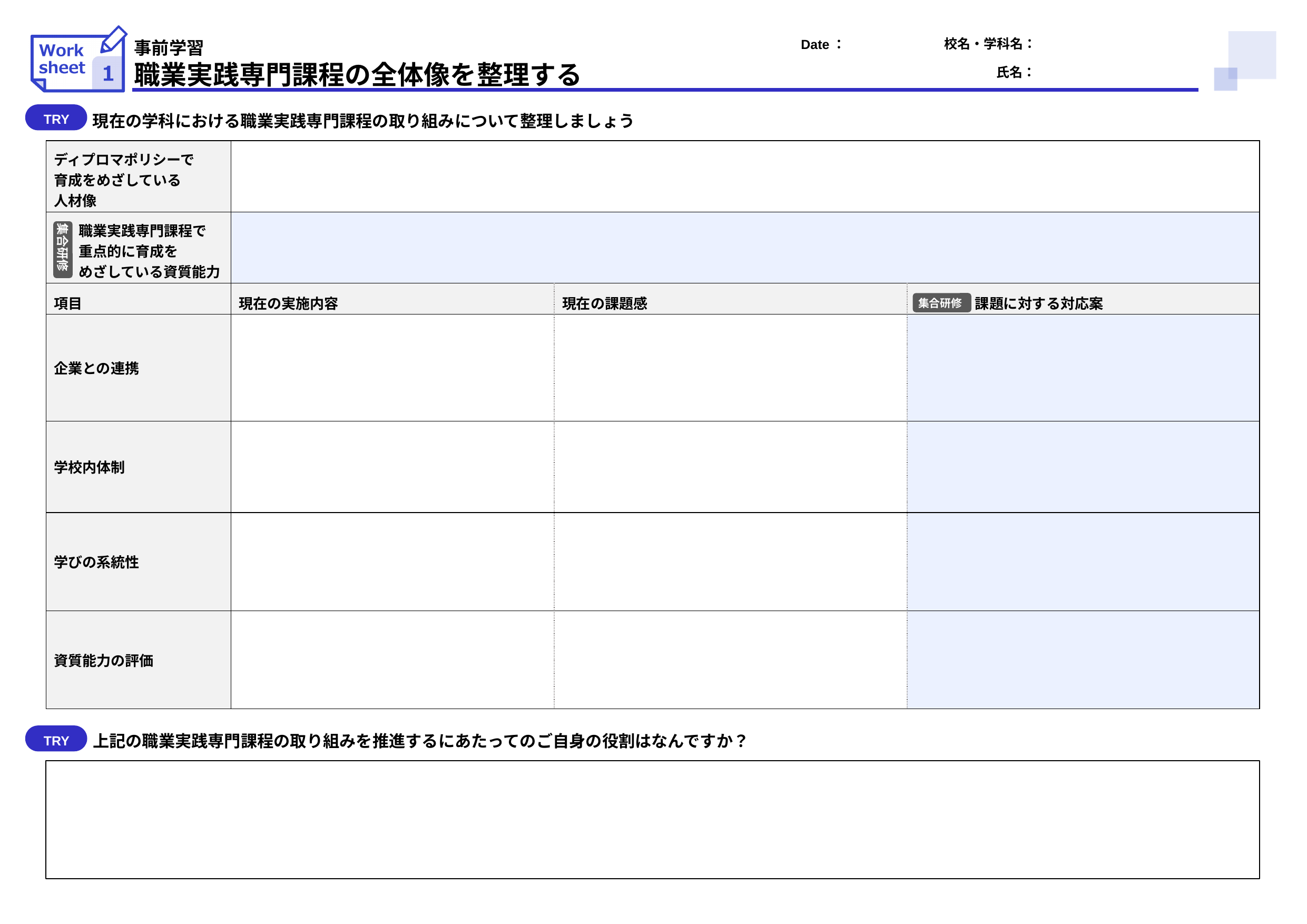

TRY

現在の学科における職業実践専門課程の取り組みについて整理しましょう
| ディプロマポリシーで 育成をめざしている 人材像 |  |  |  |
| --- | --- | --- | --- |
| 職業実践専門課程で 重点的に育成を めざしている資質能力 |  |  |  |
| 項目 | 現在の実施内容 | 現在の課題感 | 課題に対する対応案 |
| 企業との連携 |  |  |  |
| 学校内体制 |  |  |  |
| 学びの系統性 |  |  |  |
| 資質能力の評価 |  |  |  |

集合研修

集合研修

TRY

上記の職業実践専門課程の取り組みを推進するにあたってのご自身の役割はなんですか？